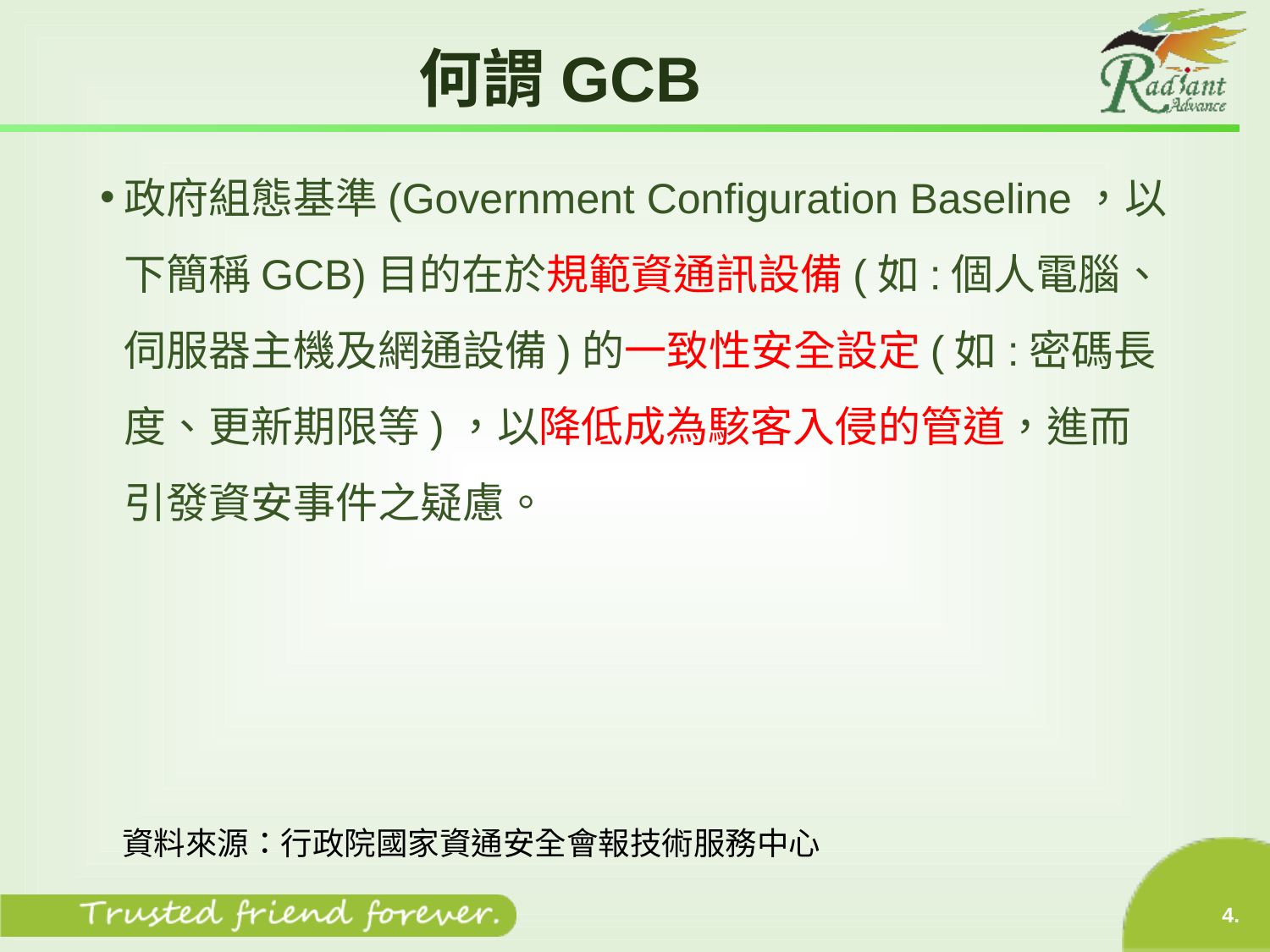

# 何謂GCB
政府組態基準(Government Configuration Baseline，以下簡稱GCB)目的在於規範資通訊設備(如:個人電腦、伺服器主機及網通設備)的一致性安全設定(如:密碼長度、更新期限等)，以降低成為駭客入侵的管道，進而引發資安事件之疑慮。
資料來源：行政院國家資通安全會報技術服務中心
4.